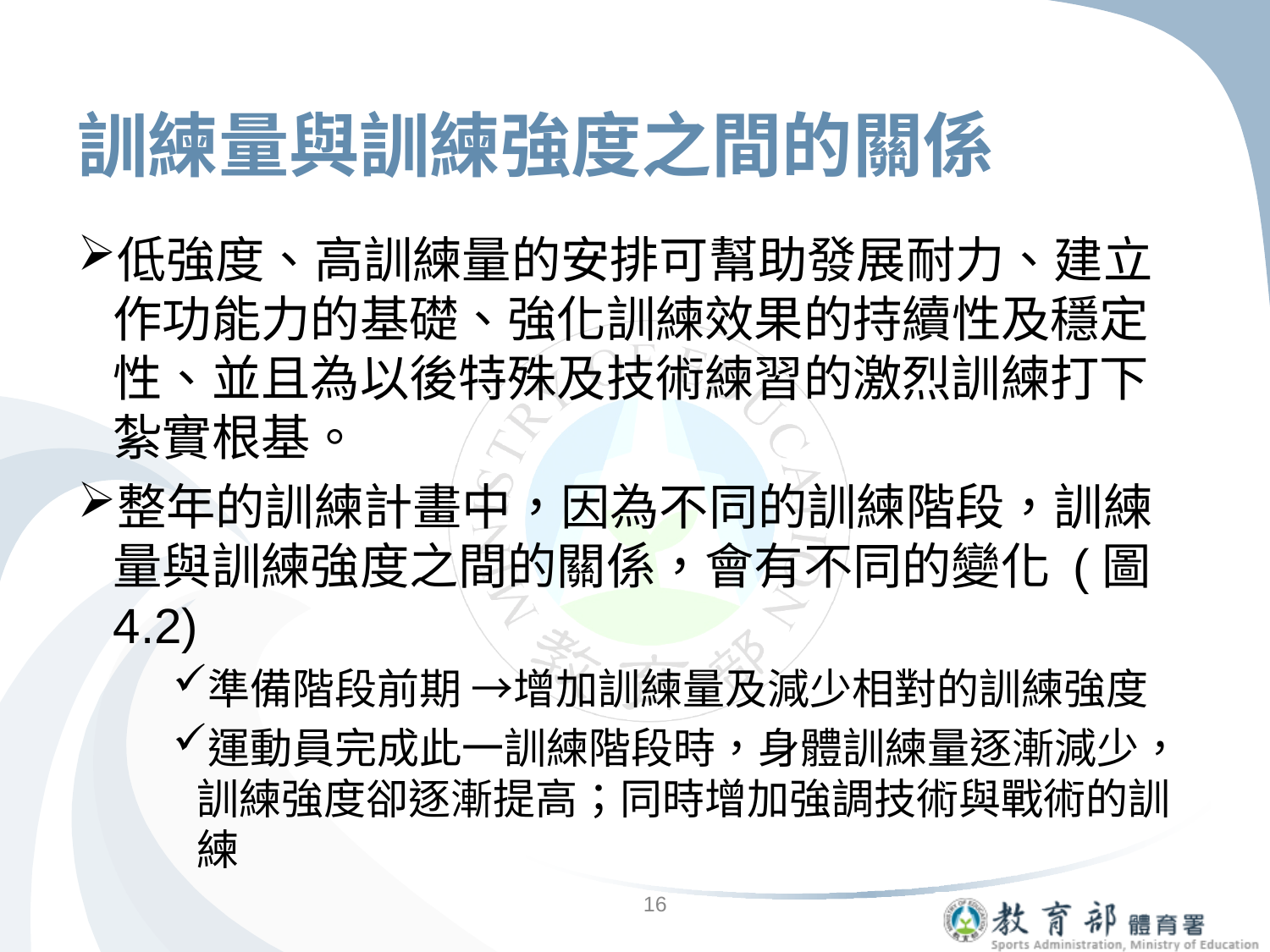

# 訓練量與訓練強度之間的關係
低強度、高訓練量的安排可幫助發展耐力、建立作功能力的基礎、強化訓練效果的持續性及穩定性、並且為以後特殊及技術練習的激烈訓練打下紮實根基。
整年的訓練計畫中，因為不同的訓練階段，訓練量與訓練強度之間的關係，會有不同的變化 (圖4.2)
準備階段前期 →增加訓練量及減少相對的訓練強度
運動員完成此一訓練階段時，身體訓練量逐漸減少，訓練強度卻逐漸提高；同時增加強調技術與戰術的訓練
16